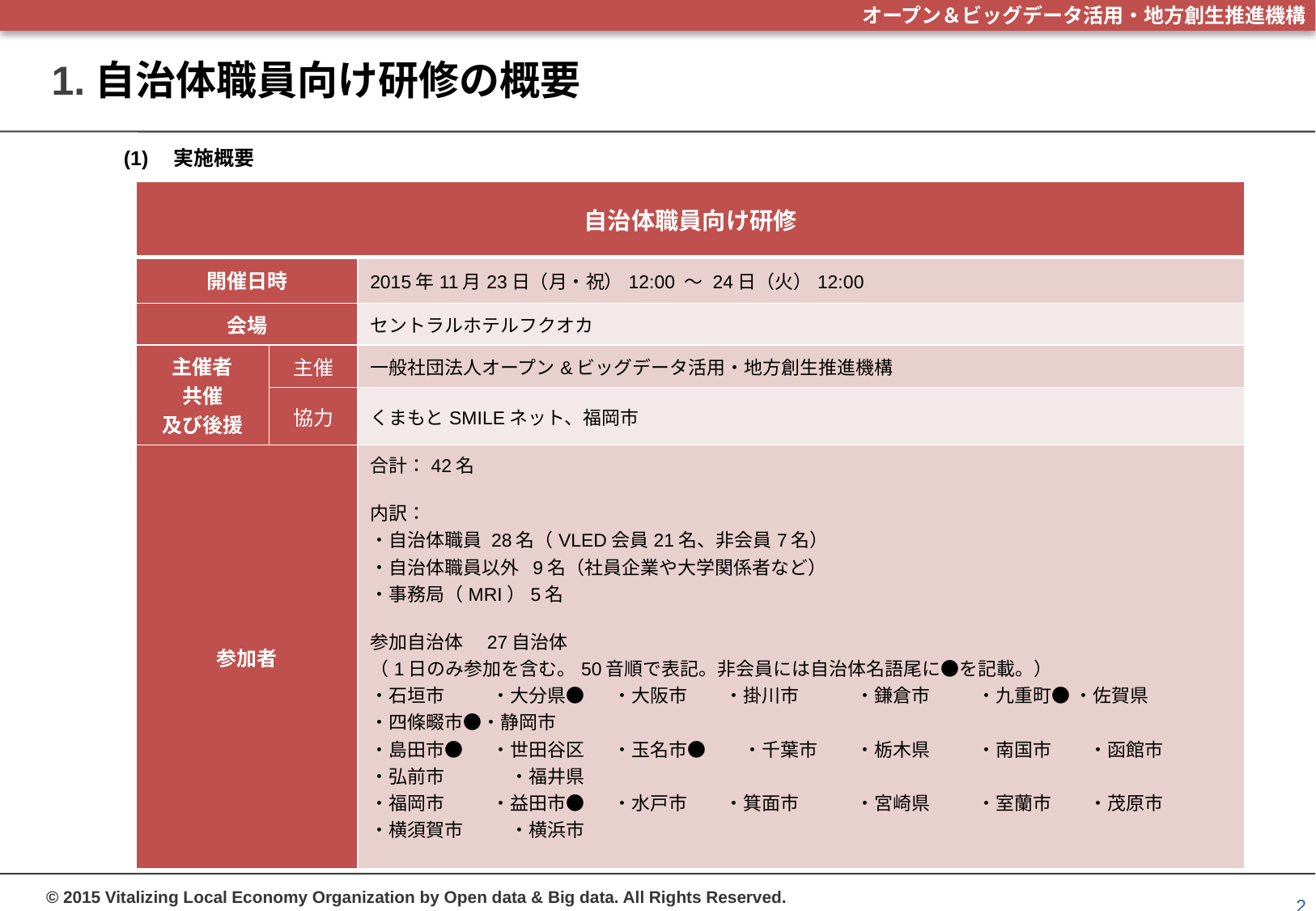

# 1.自治体職員向け研修の概要
(1)　実施概要

| 自治体職員向け研修 |  |  |
| --- | --- | --- |
| 開催日時 |  | 2015年11月23日（月・祝）12:00 〜 24日（火）12:00 |
| 会場 |  | セントラルホテルフクオカ |
| 主催者 共催 及び後援 | 主催 | 一般社団法人オープン&ビッグデータ活用・地方創生推進機構 |
|  | 協力 | くまもとSMILEネット、福岡市 |
| 参加者 |  | 合計：42名 内訳： ・自治体職員 28名（VLED会員21名、非会員7名） ・自治体職員以外 9名（社員企業や大学関係者など） ・事務局（MRI）5名 参加自治体　27自治体 （1日のみ参加を含む。50音順で表記。非会員には自治体名語尾に●を記載。） ・石垣市 ・大分県● ・大阪市　　・掛川市 ・鎌倉市 ・九重町● ・佐賀県 ・四條畷市●・静岡市 ・島田市● ・世田谷区 ・玉名市●　　・千葉市 ・栃木県 ・南国市　　・函館市 ・弘前市 　・福井県 ・福岡市 ・益田市● ・水戸市　　・箕面市 ・宮崎県 ・室蘭市　　・茂原市 ・横須賀市 　・横浜市 |
2